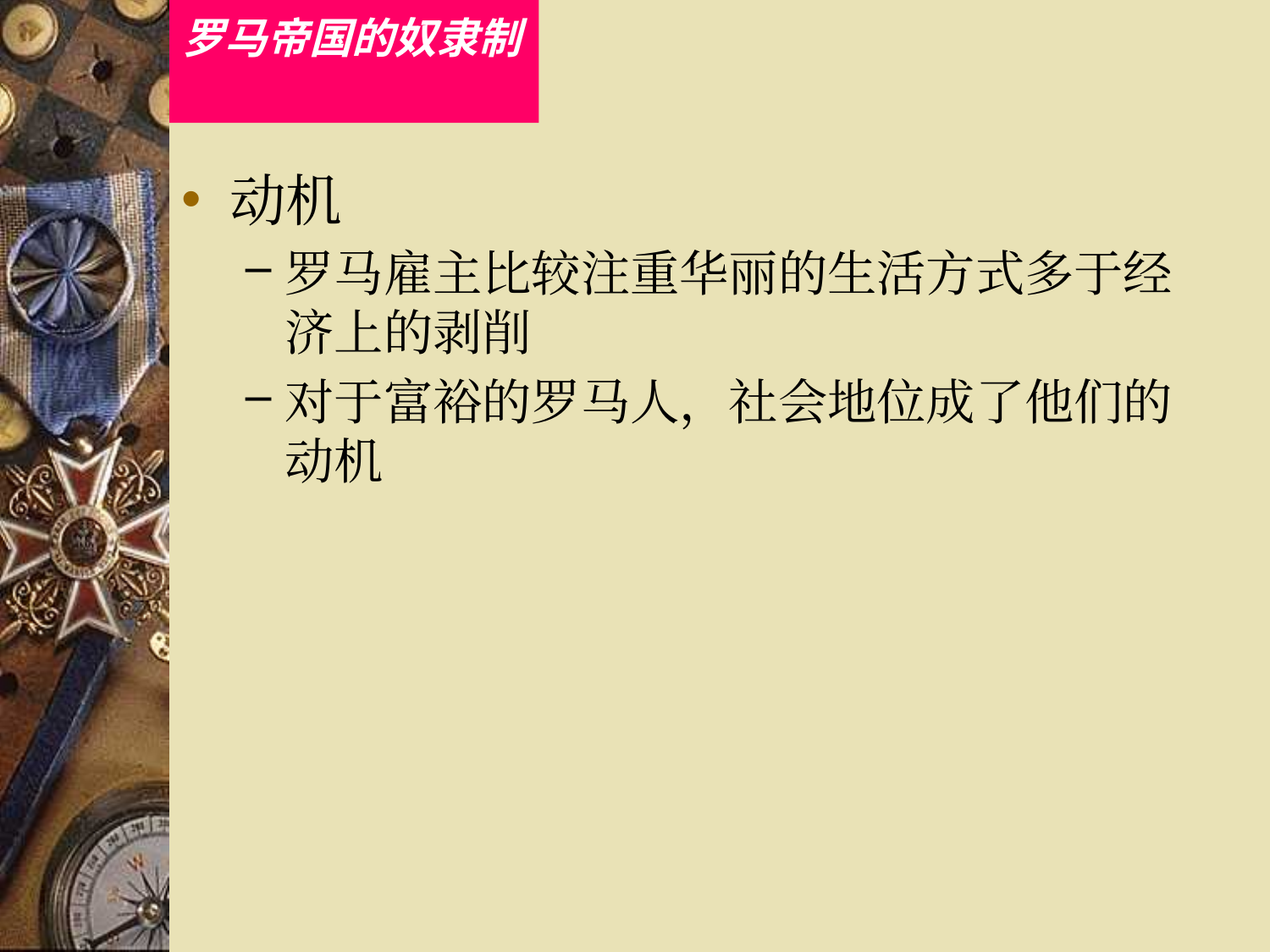

# 罗马帝国的奴隶制
动机
罗马雇主比较注重华丽的生活方式多于经济上的剥削
对于富裕的罗马人，社会地位成了他们的动机